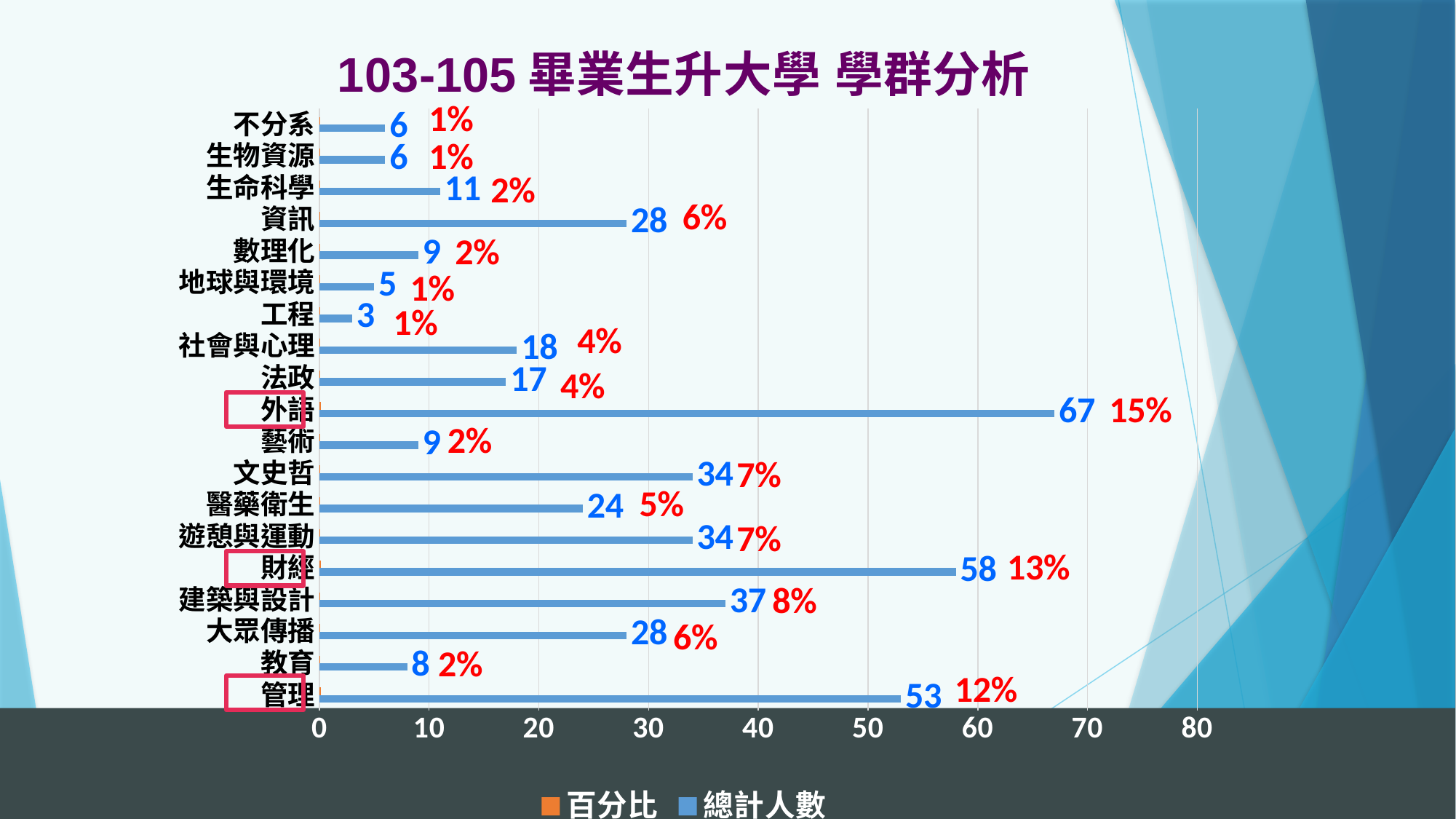

### Chart: 103-105畢業生升大學 學群分析

| Category | 總計人數 | 百分比 |
|---|---|---|
| 管理 | 53.0 | 0.11648351648351649 |
| 教育 | 8.0 | 0.017582417582417582 |
| 大眾傳播 | 28.0 | 0.06153846153846154 |
| 建築與設計 | 37.0 | 0.08131868131868132 |
| 財經 | 58.0 | 0.12747252747252746 |
| 遊憩與運動 | 34.0 | 0.07472527472527472 |
| 醫藥衛生 | 24.0 | 0.05274725274725275 |
| 文史哲 | 34.0 | 0.07472527472527472 |
| 藝術 | 9.0 | 0.01978021978021978 |
| 外語 | 67.0 | 0.14725274725274726 |
| 法政 | 17.0 | 0.03736263736263736 |
| 社會與心理 | 18.0 | 0.03956043956043956 |
| 工程 | 3.0 | 0.006593406593406593 |
| 地球與環境 | 5.0 | 0.01098901098901099 |
| 數理化 | 9.0 | 0.01978021978021978 |
| 資訊 | 28.0 | 0.06153846153846154 |
| 生命科學 | 11.0 | 0.024175824175824177 |
| 生物資源 | 6.0 | 0.013186813186813187 |
| 不分系 | 6.0 | 0.013186813186813187 |